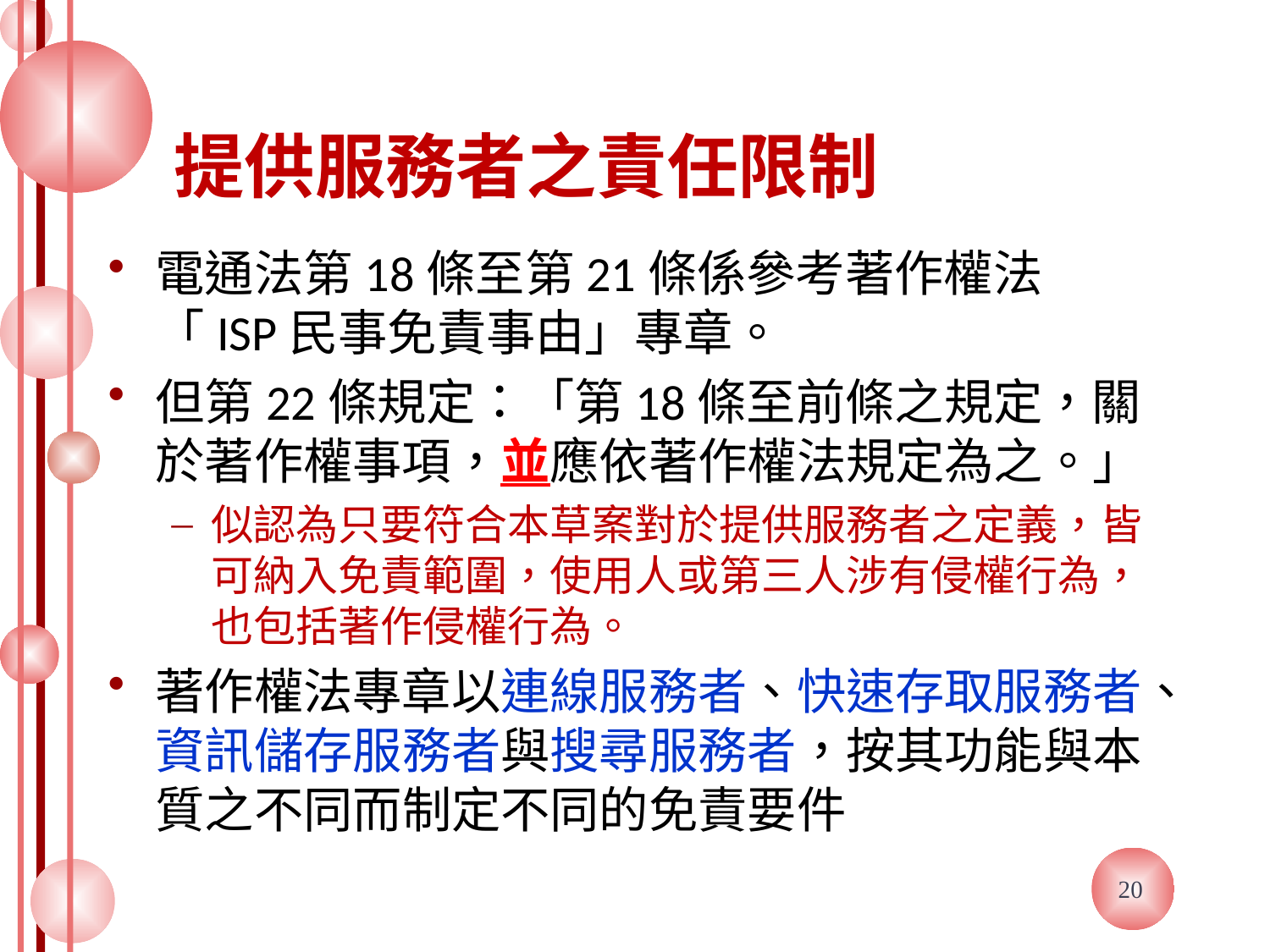

# 提供服務者之責任限制
電通法第18條至第21條係參考著作權法「ISP民事免責事由」專章。
但第22條規定：「第18條至前條之規定，關於著作權事項，並應依著作權法規定為之。」
似認為只要符合本草案對於提供服務者之定義，皆可納入免責範圍，使用人或第三人涉有侵權行為，也包括著作侵權行為。
著作權法專章以連線服務者、快速存取服務者、資訊儲存服務者與搜尋服務者，按其功能與本質之不同而制定不同的免責要件
20